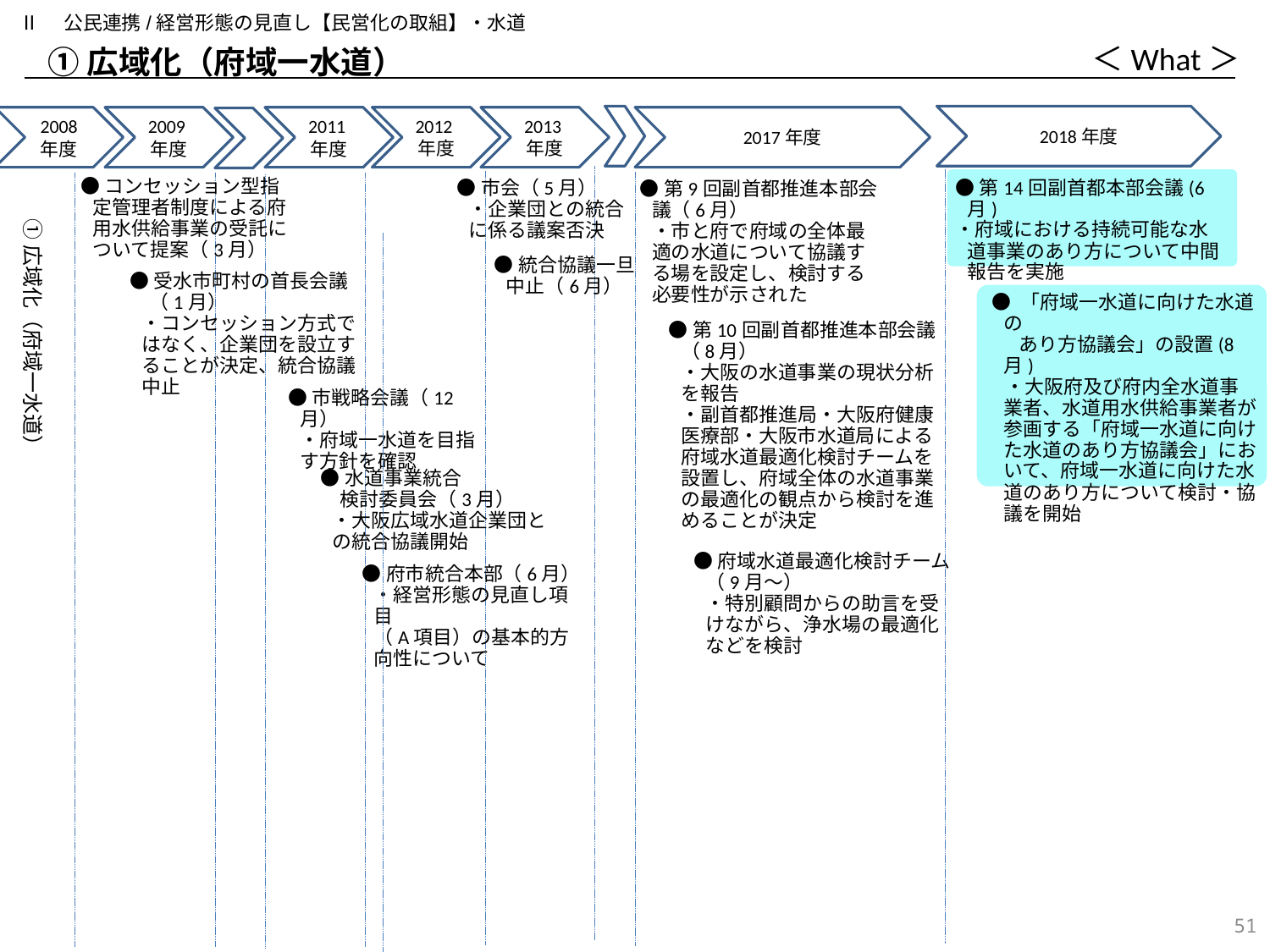

Ⅱ　公民連携/経営形態の見直し【民営化の取組】・水道
＜What＞
①広域化（府域一水道）

2018年度
2012年度
2017年度
2013年度
2008
年度
2009年度
2011年度

●コンセッション型指定管理者制度による府用水供給事業の受託について提案（3月）
●第14回副首都本部会議(6月)
・府域における持続可能な水道事業のあり方について中間報告を実施
●市会（5月）
・企業団との統合に係る議案否決
●第9回副首都推進本部会議（6月）
・市と府で府域の全体最適の水道について協議する場を設定し、検討する必要性が示された
①広域化（府域一水道）
●統合協議一旦中止（6月）
●受水市町村の首長会議
　（1月）
・コンセッション方式ではなく、企業団を設立することが決定、統合協議中止

● 「府域一水道に向けた水道の
     あり方協議会」の設置(8月)
  ・大阪府及び府内全水道事業者、水道用水供給事業者が参画する「府域一水道に向けた水道のあり方協議会」において、府域一水道に向けた水道のあり方について検討・協議を開始
●第10回副首都推進本部会議（8月）
・大阪の水道事業の現状分析を報告
・副首都推進局・大阪府健康医療部・大阪市水道局による府域水道最適化検討チームを設置し、府域全体の水道事業の最適化の観点から検討を進めることが決定
●市戦略会議（12月）
・府域一水道を目指す方針を確認
●水道事業統合
　検討委員会（3月）
・大阪広域水道企業団との統合協議開始
●府域水道最適化検討チーム（9月～）
・特別顧問からの助言を受けながら、浄水場の最適化などを検討
●府市統合本部（6月）
・経営形態の見直し項目
（A項目）の基本的方向性について
51